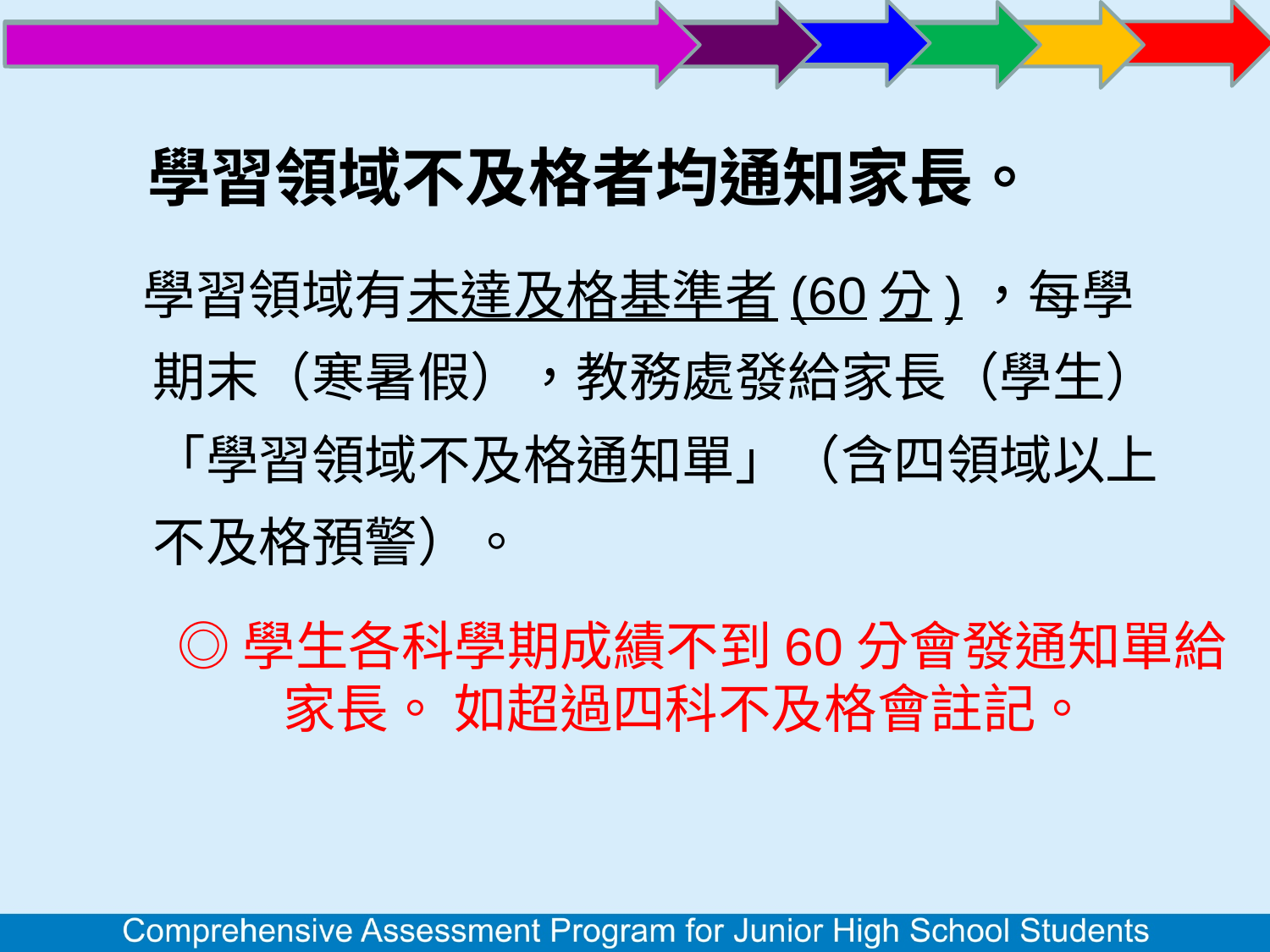

學習領域不及格者均通知家長。

       學習領域有未達及格基準者(60分)，每學期末（寒暑假），教務處發給家長（學生）「學習領域不及格通知單」（含四領域以上不及格預警）。
◎學生各科學期成績不到60分會發通知單給家長。 如超過四科不及格會註記。